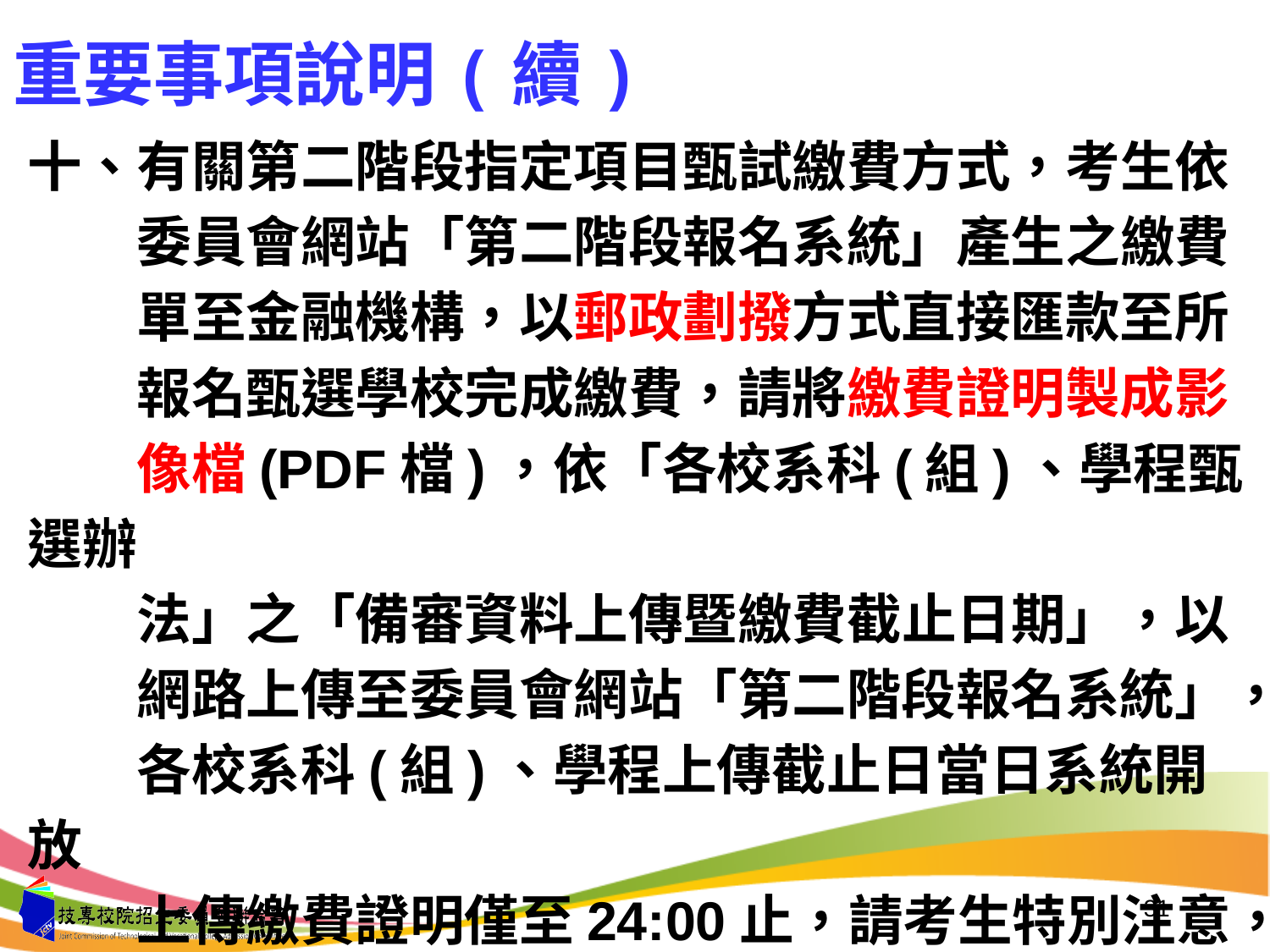

重要事項說明(續)
十、有關第二階段指定項目甄試繳費方式，考生依
　　委員會網站「第二階段報名系統」產生之繳費
　　單至金融機構，以郵政劃撥方式直接匯款至所
　　報名甄選學校完成繳費，請將繳費證明製成影
　　像檔(PDF檔)，依「各校系科(組)、學程甄選辦
　　法」之「備審資料上傳暨繳費截止日期」，以
　　網路上傳至委員會網站「第二階段報名系統」，
　　各校系科(組)、學程上傳截止日當日系統開放
　　上傳繳費證明僅至24:00止，請考生特別注意，
　　而繳費證明正本由考生留存以備查驗。

31